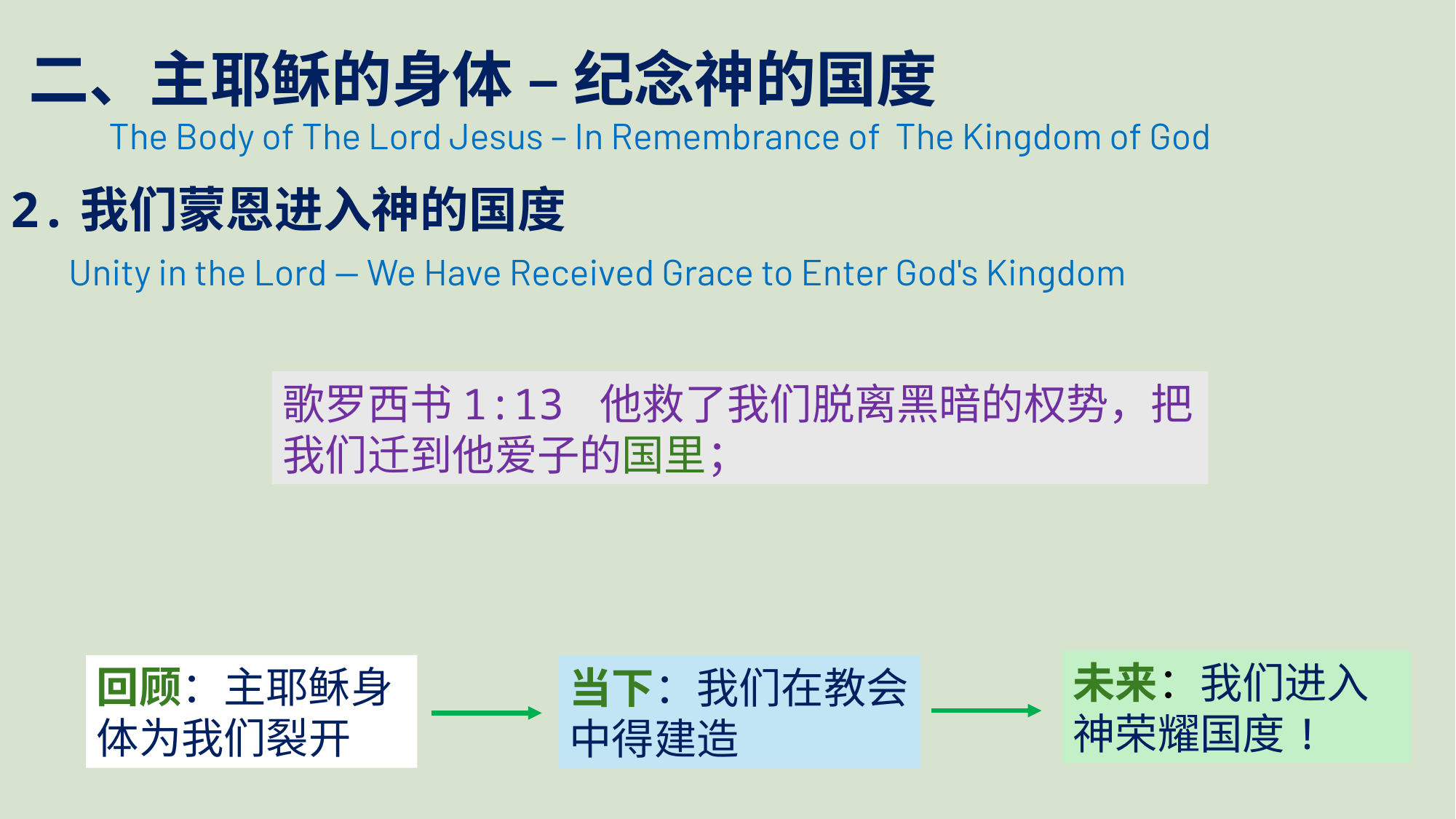

二、主耶稣的身体 – 纪念神的国度
           The Body of The Lord Jesus – In Remembrance of  The Kingdom of God
2.我们蒙恩进入神的国度
      Unity in the Lord — We Have Received Grace to Enter God's Kingdom
歌罗西书1:13 他救了我们脱离黑暗的权势，把我们迁到他爱子的国里；
未来：我们进入神荣耀国度!
回顾：主耶稣身体为我们裂开
当下：我们在教会中得建造